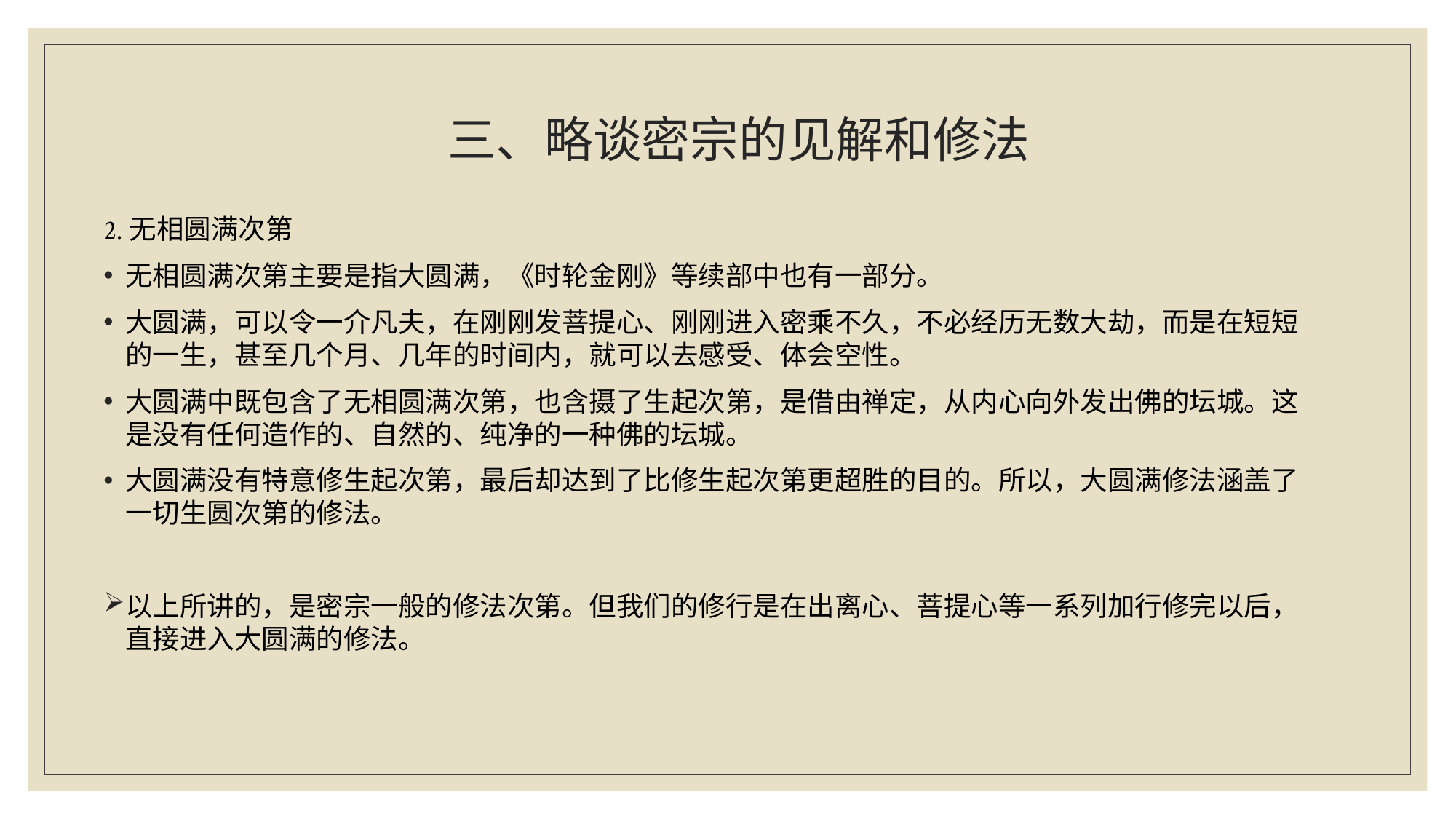

# 三、略谈密宗的见解和修法
2.无相圆满次第
无相圆满次第主要是指大圆满，《时轮金刚》等续部中也有一部分。
大圆满，可以令一介凡夫，在刚刚发菩提心、刚刚进入密乘不久，不必经历无数大劫，而是在短短的一生，甚至几个月、几年的时间内，就可以去感受、体会空性。
大圆满中既包含了无相圆满次第，也含摄了生起次第，是借由禅定，从内心向外发出佛的坛城。这是没有任何造作的、自然的、纯净的一种佛的坛城。
大圆满没有特意修生起次第，最后却达到了比修生起次第更超胜的目的。所以，大圆满修法涵盖了一切生圆次第的修法。

以上所讲的，是密宗一般的修法次第。但我们的修行是在出离心、菩提心等一系列加行修完以后，直接进入大圆满的修法。